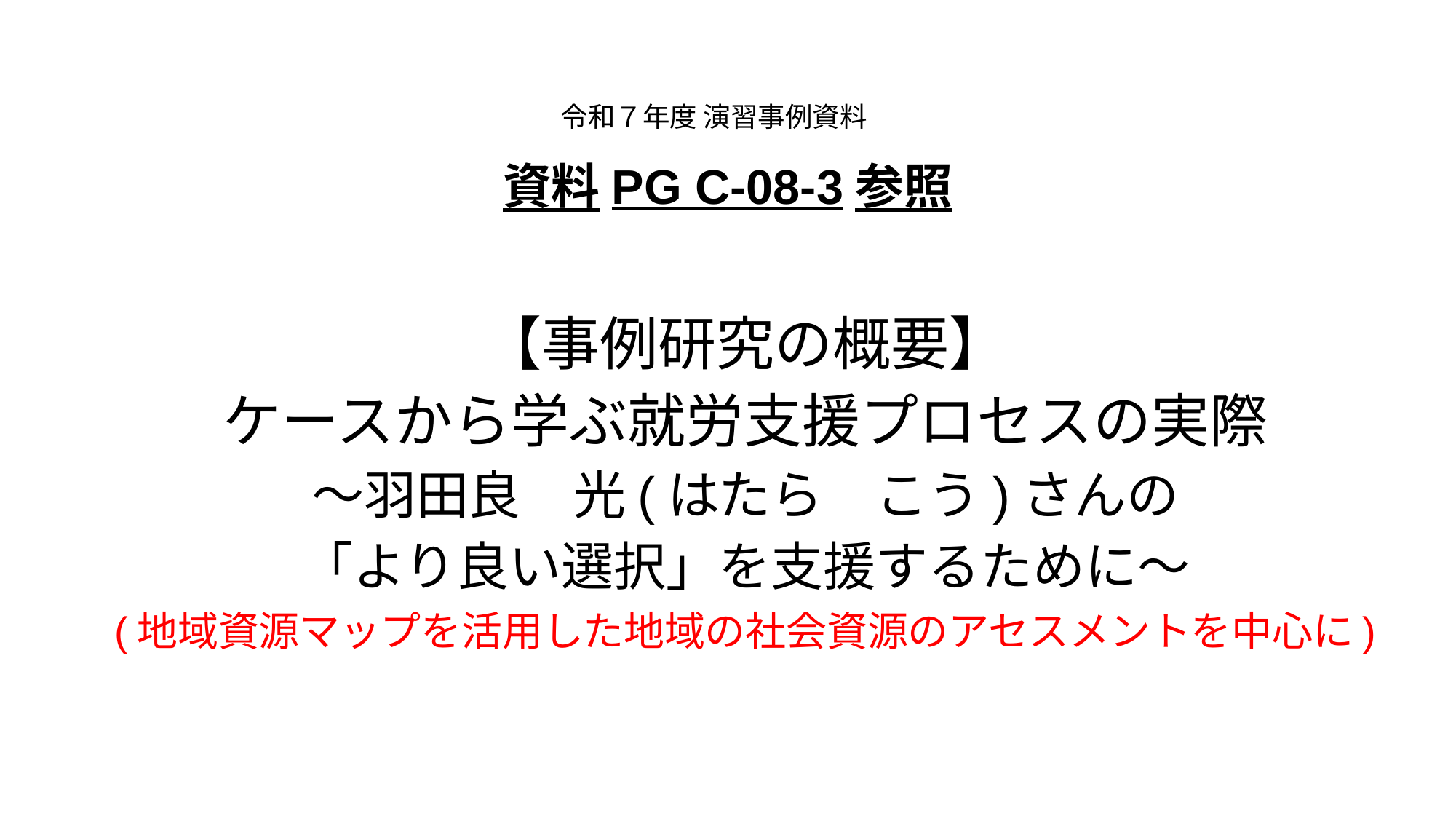

# 令和７年度 演習事例資料　 資料PG C-08-3参照

【事例研究の概要】
ケースから学ぶ就労支援プロセスの実際
～羽田良　光(はたら　こう)さんの
「より良い選択」を支援するために～
(地域資源マップを活用した地域の社会資源のアセスメントを中心に)